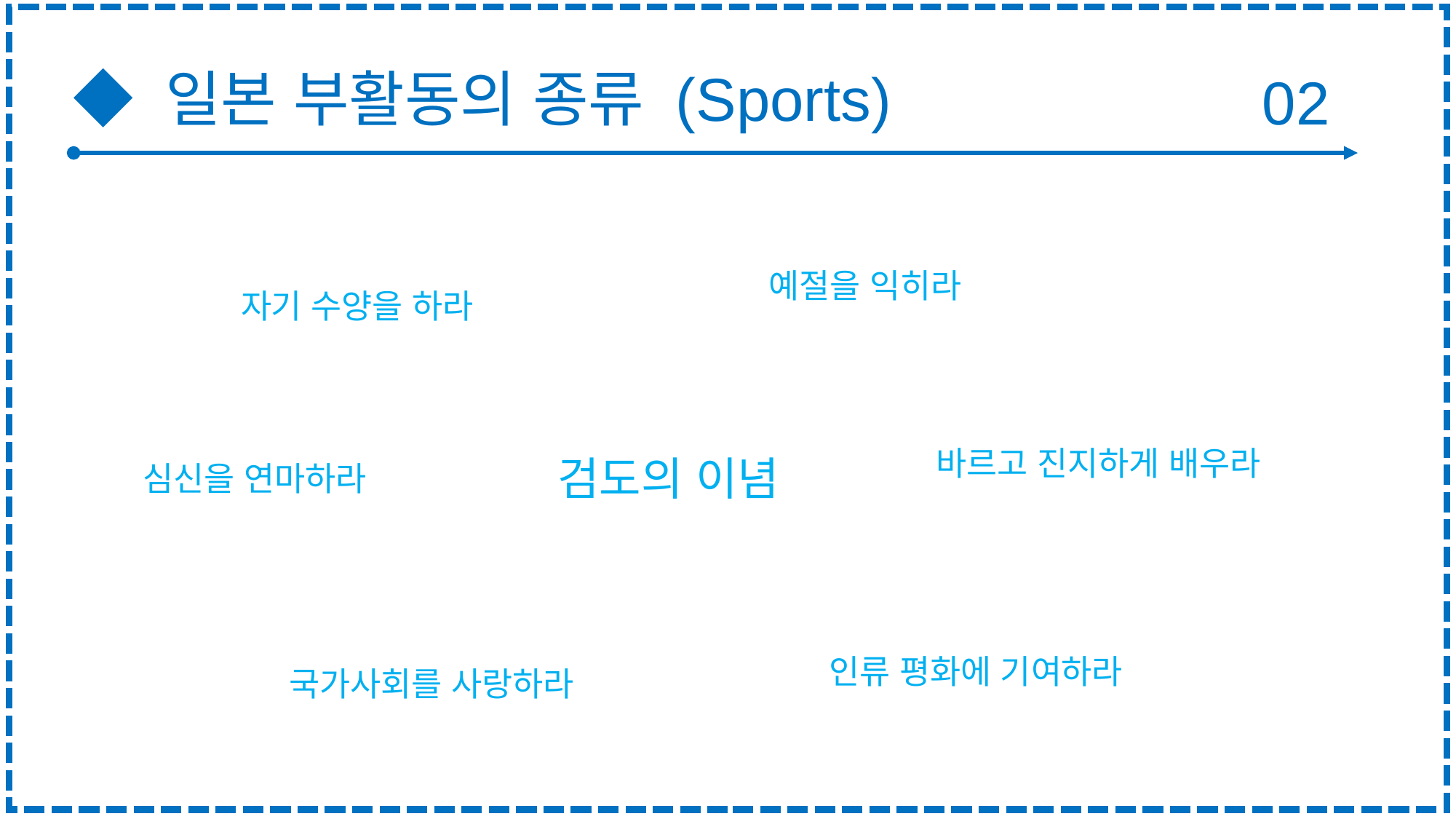

ㅊ
# ◆ 일본 부활동의 종류 (Sports)
 02
예절을 익히라
자기 수양을 하라
바르고 진지하게 배우라
검도의 이념
심신을 연마하라
인류 평화에 기여하라
국가사회를 사랑하라